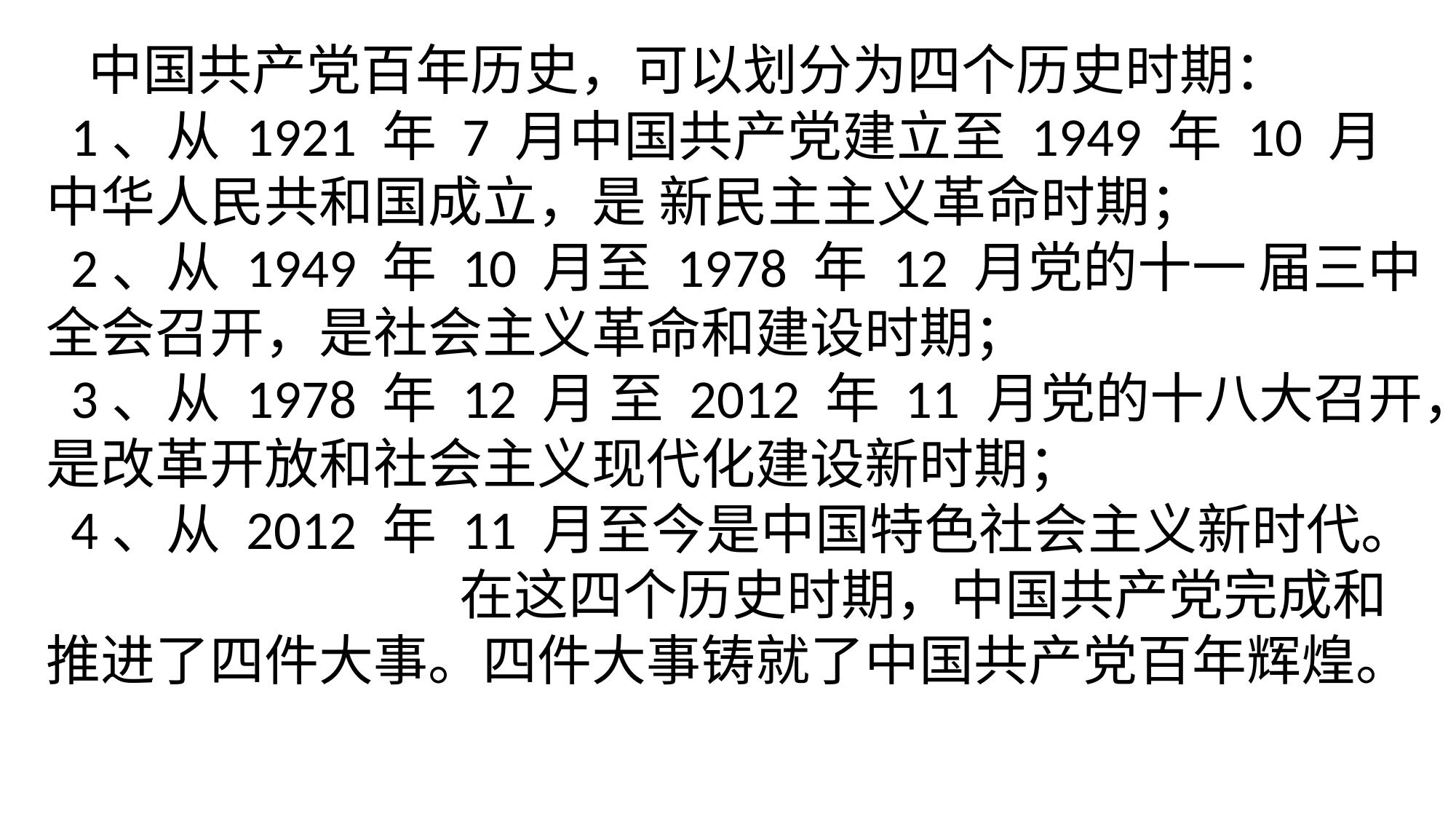

中国共产党百年历史，可以划分为四个历史时期：
  1、从 1921 年 7 月中国共产党建立至 1949 年 10 月中华人民共和国成立，是 新民主主义革命时期；
  2、从 1949 年 10 月至 1978 年 12 月党的十一 届三中全会召开，是社会主义革命和建设时期；
  3、从 1978 年 12 月 至 2012 年 11 月党的十八大召开，是改革开放和社会主义现代化建设新时期；
  4、从 2012 年 11 月至今是中国特色社会主义新时代。                                   在这四个历史时期，中国共产党完成和推进了四件大事。四件大事铸就了中国共产党百年辉煌。